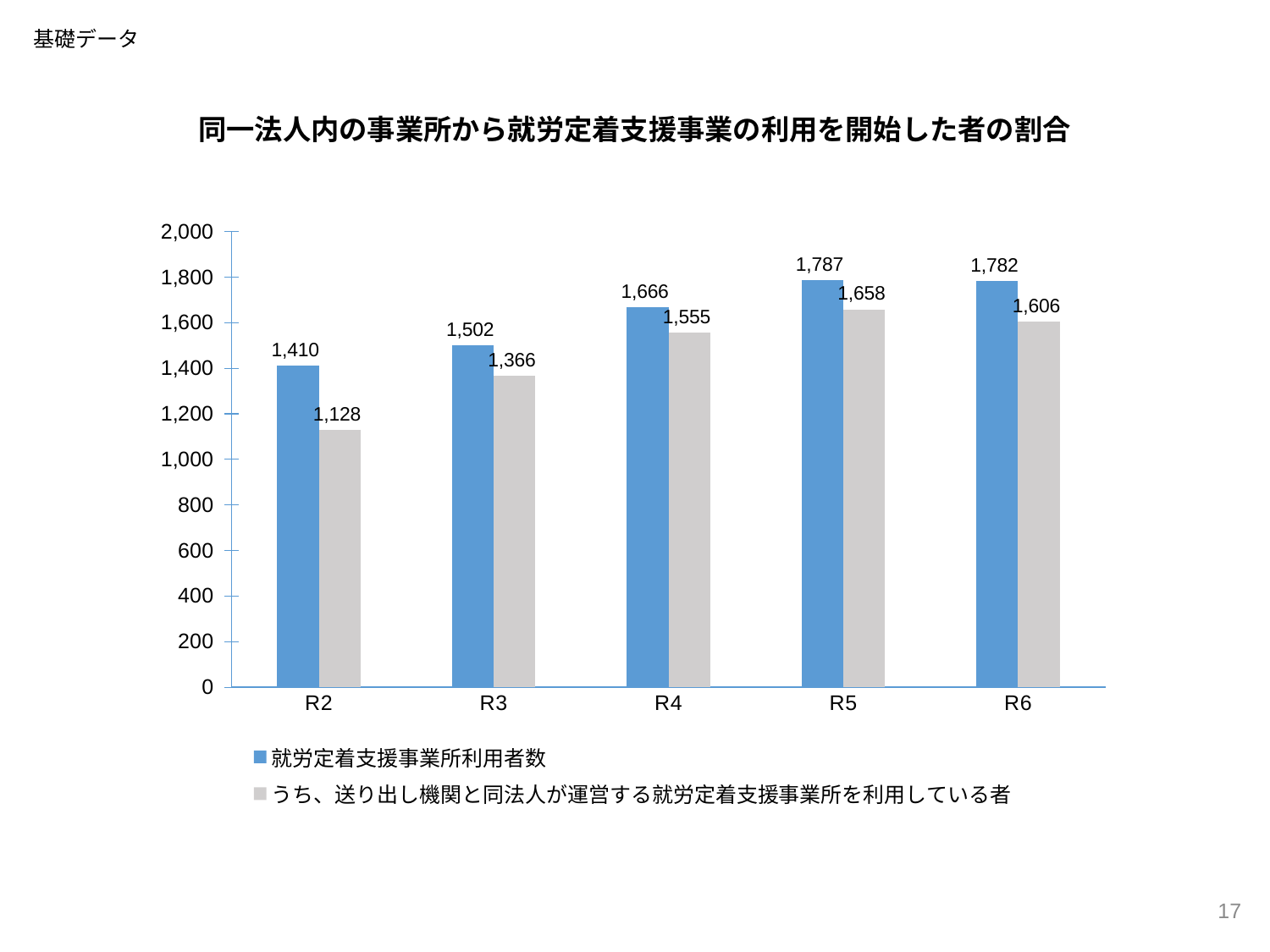

基礎データ
同一法人内の事業所から就労定着支援事業の利用を開始した者の割合

### Chart

| Category | 就労定着支援事業所利用者数 | うち、送り出し機関と同法人が運営する就労定着支援事業所を利用している者 |
|---|---|---|
| R2 | 1410.0 | 1128.0 |
| R3 | 1502.0 | 1366.0 |
| R4 | 1666.0 | 1555.0 |
| R5 | 1787.0 | 1658.0 |
| R6 | 1782.0 | 1606.0 |
17